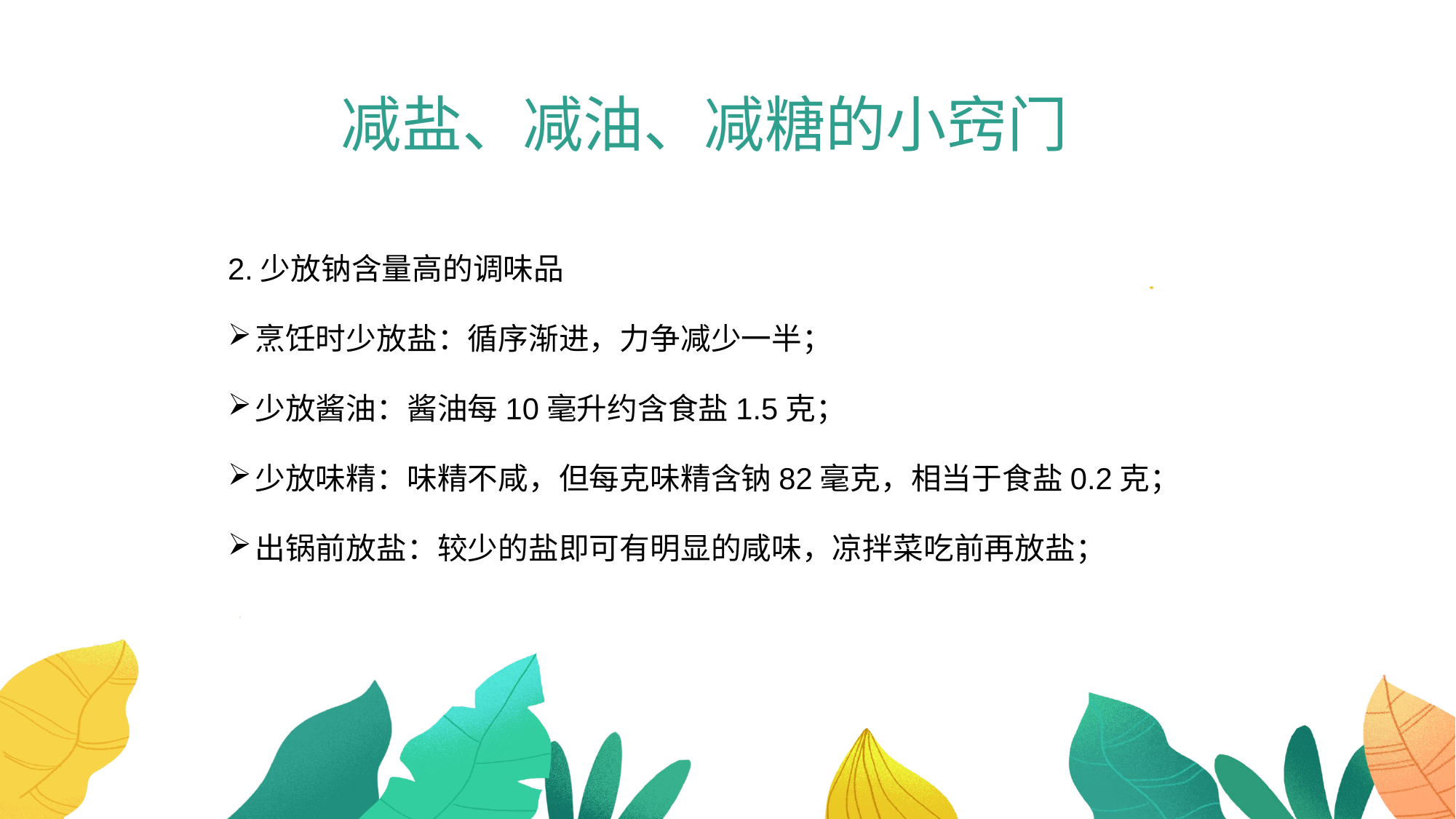

减盐、减油、减糖的小窍门
2.少放钠含量高的调味品
烹饪时少放盐：循序渐进，力争减少一半；
少放酱油：酱油每10毫升约含食盐1.5克；
少放味精：味精不咸，但每克味精含钠82毫克，相当于食盐0.2克；
出锅前放盐：较少的盐即可有明显的咸味，凉拌菜吃前再放盐；